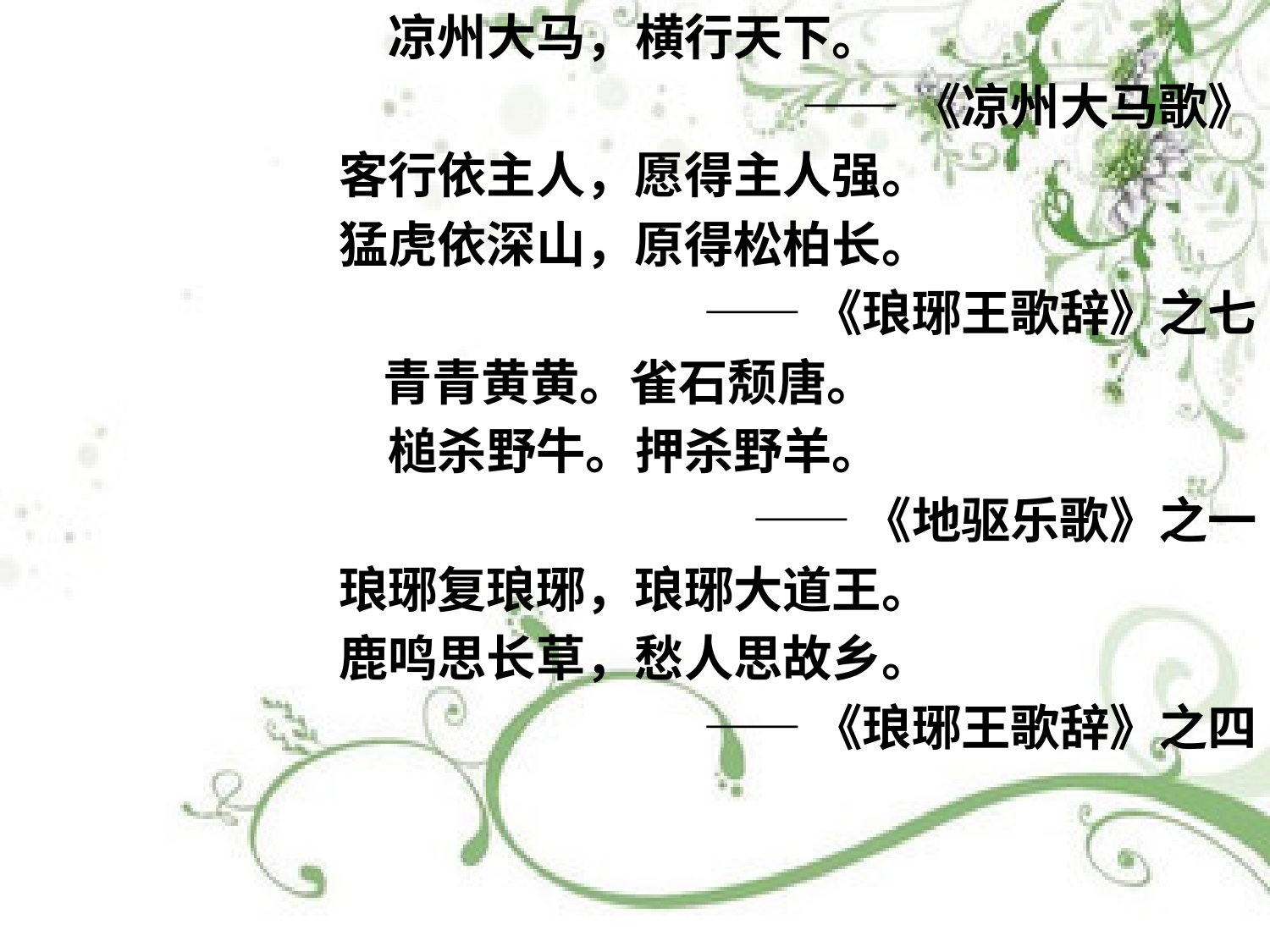

凉州大马，横行天下。
         ——《凉州大马歌》
客行依主人，愿得主人强。
猛虎依深山，原得松柏长。
——《琅琊王歌辞》之七
青青黄黄。雀石颓唐。
槌杀野牛。押杀野羊。
——《地驱乐歌》之一
琅琊复琅琊，琅琊大道王。
鹿鸣思长草，愁人思故乡。
——《琅琊王歌辞》之四